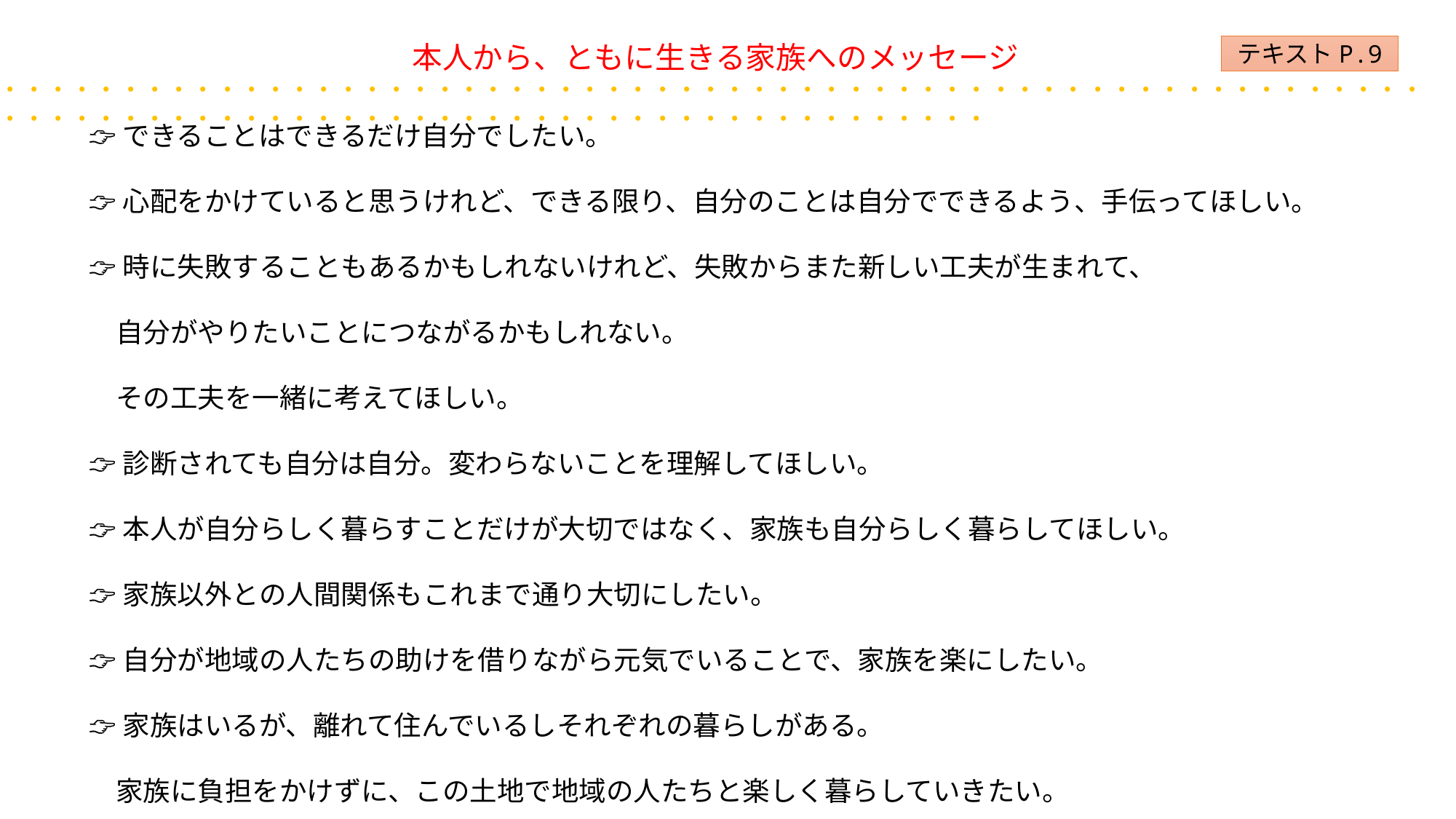

本人から、ともに生きる家族へのメッセージ
・・・・・・・・・・・・・・・・・・・・・・・・・・・・・・・・・・・・・・・・・・・・・・・・・・・・・・・・・・・・・・・・・・・・・・・・・・・・・・・・・・・・・・・・・・・・・・・・・・・・
テキストP.9
👉できることはできるだけ自分でしたい。
👉心配をかけていると思うけれど、できる限り、自分のことは自分でできるよう、手伝ってほしい。
👉時に失敗することもあるかもしれないけれど、失敗からまた新しい工夫が生まれて、
　自分がやりたいことにつながるかもしれない。
　その工夫を一緒に考えてほしい。
👉診断されても自分は自分。変わらないことを理解してほしい。
👉本人が自分らしく暮らすことだけが大切ではなく、家族も自分らしく暮らしてほしい。
👉家族以外との人間関係もこれまで通り大切にしたい。
👉自分が地域の人たちの助けを借りながら元気でいることで、家族を楽にしたい。
👉家族はいるが、離れて住んでいるしそれぞれの暮らしがある。
　家族に負担をかけずに、この土地で地域の人たちと楽しく暮らしていきたい。